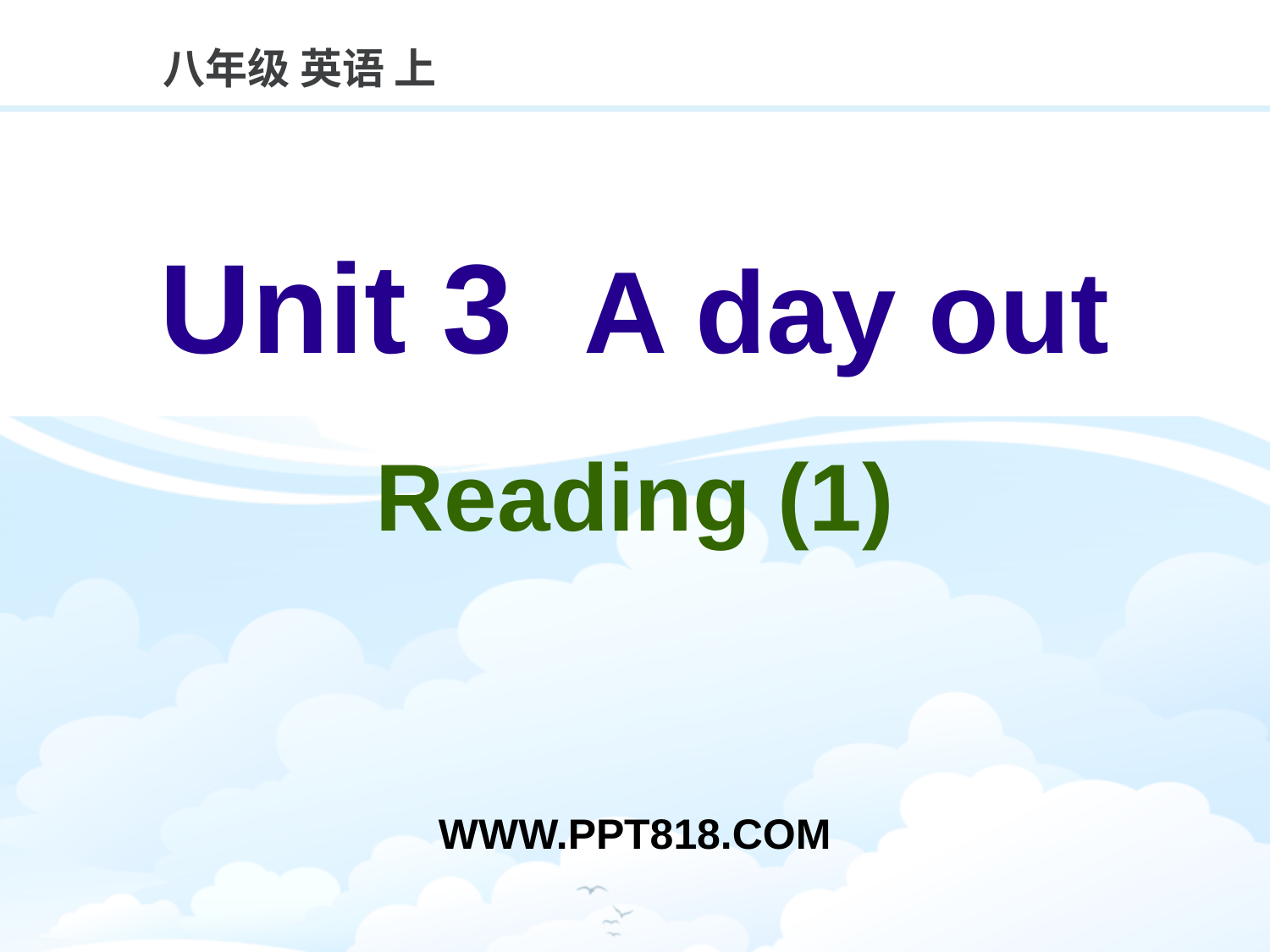

八年级 英语 上
Unit 3  A day out

Reading (1)
WWW.PPT818.COM